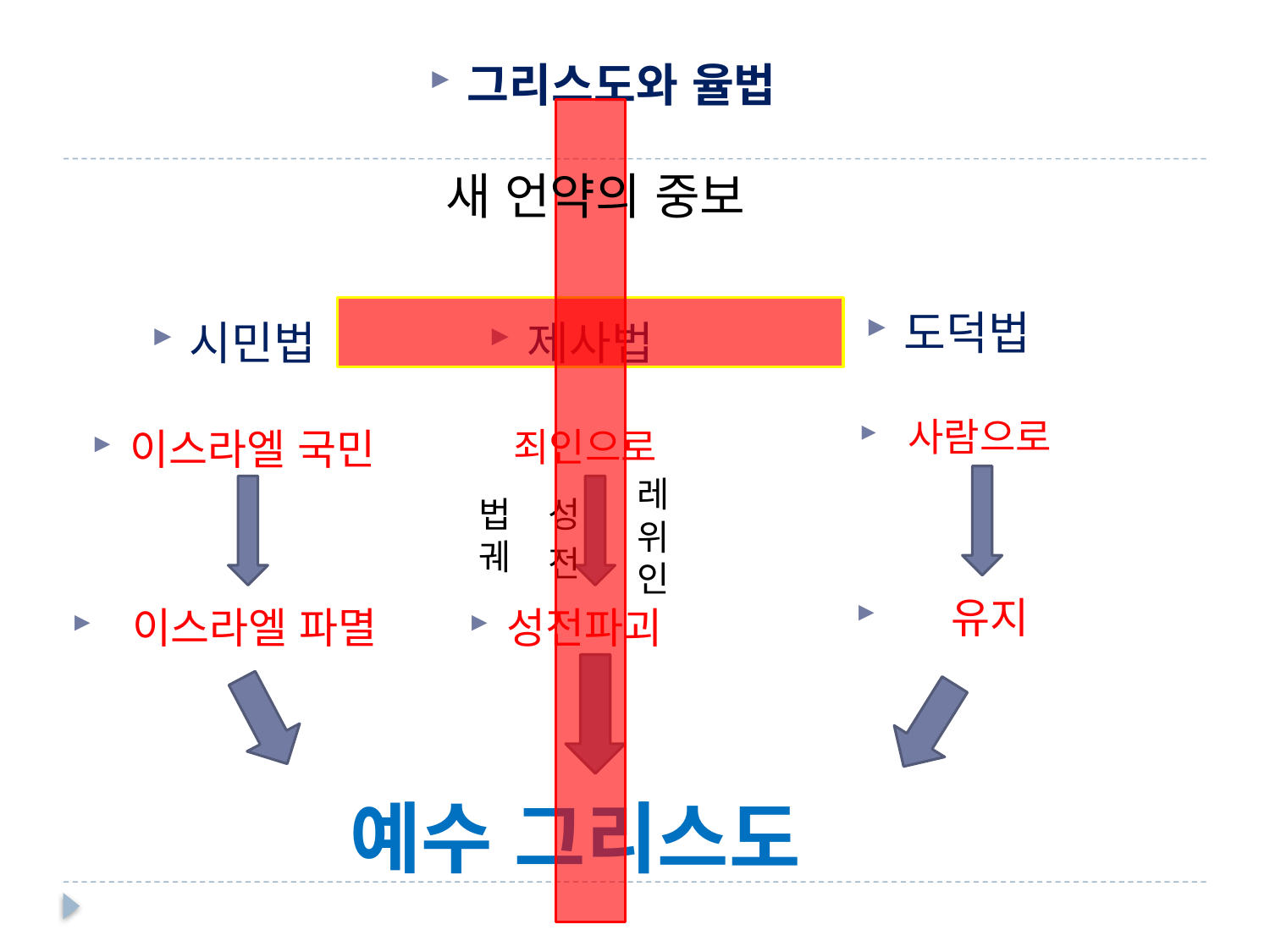

#
그리스도와 율법
새 언약의 중보

도덕법
시민법
제사법
사람으로
이스라엘 국민
죄인으로
레위인

법궤
성전
    유지
 이스라엘 파멸
성전파괴

예수 그리스도